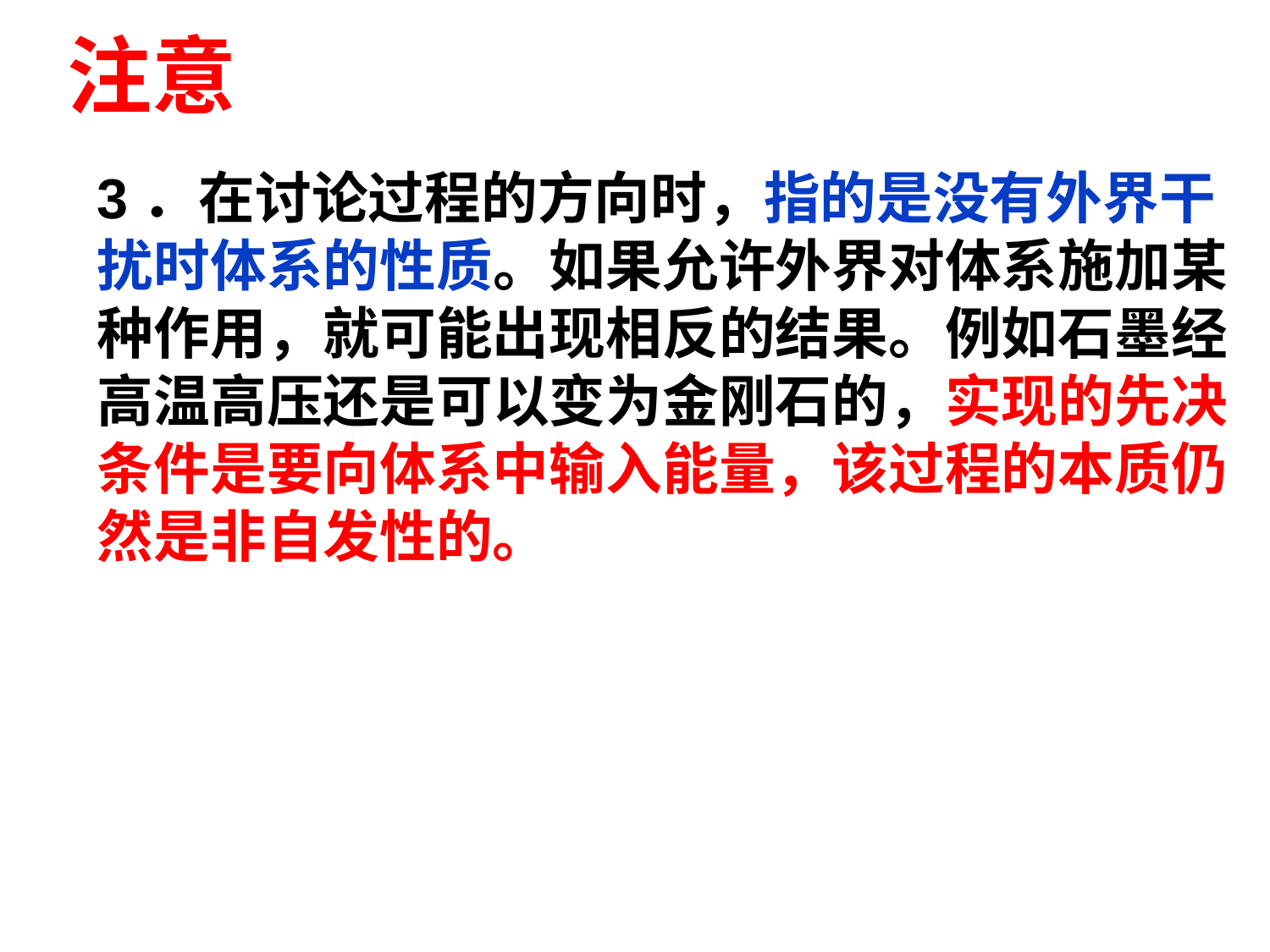

注意
3．在讨论过程的方向时，指的是没有外界干扰时体系的性质。如果允许外界对体系施加某种作用，就可能出现相反的结果。例如石墨经高温高压还是可以变为金刚石的，实现的先决条件是要向体系中输入能量，该过程的本质仍然是非自发性的。